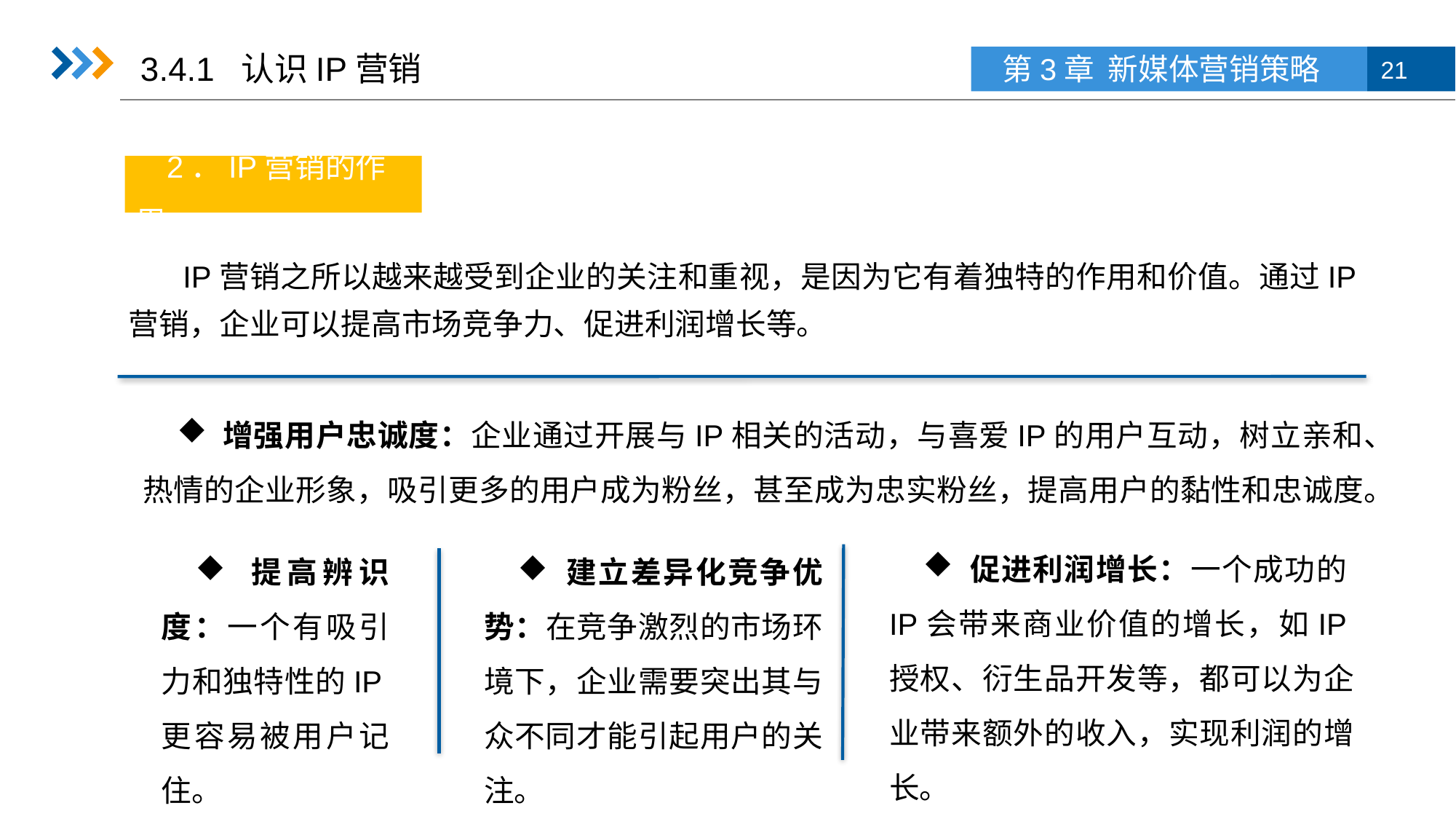

3.4.1  认识IP营销
2．IP营销的作用
IP营销之所以越来越受到企业的关注和重视，是因为它有着独特的作用和价值。通过IP营销，企业可以提高市场竞争力、促进利润增长等。
 增强用户忠诚度：企业通过开展与IP相关的活动，与喜爱IP的用户互动，树立亲和、热情的企业形象，吸引更多的用户成为粉丝，甚至成为忠实粉丝，提高用户的黏性和忠诚度。
 促进利润增长：一个成功的IP会带来商业价值的增长，如IP授权、衍生品开发等，都可以为企业带来额外的收入，实现利润的增长。
 提高辨识度：一个有吸引力和独特性的IP更容易被用户记住。
 建立差异化竞争优势：在竞争激烈的市场环境下，企业需要突出其与众不同才能引起用户的关注。